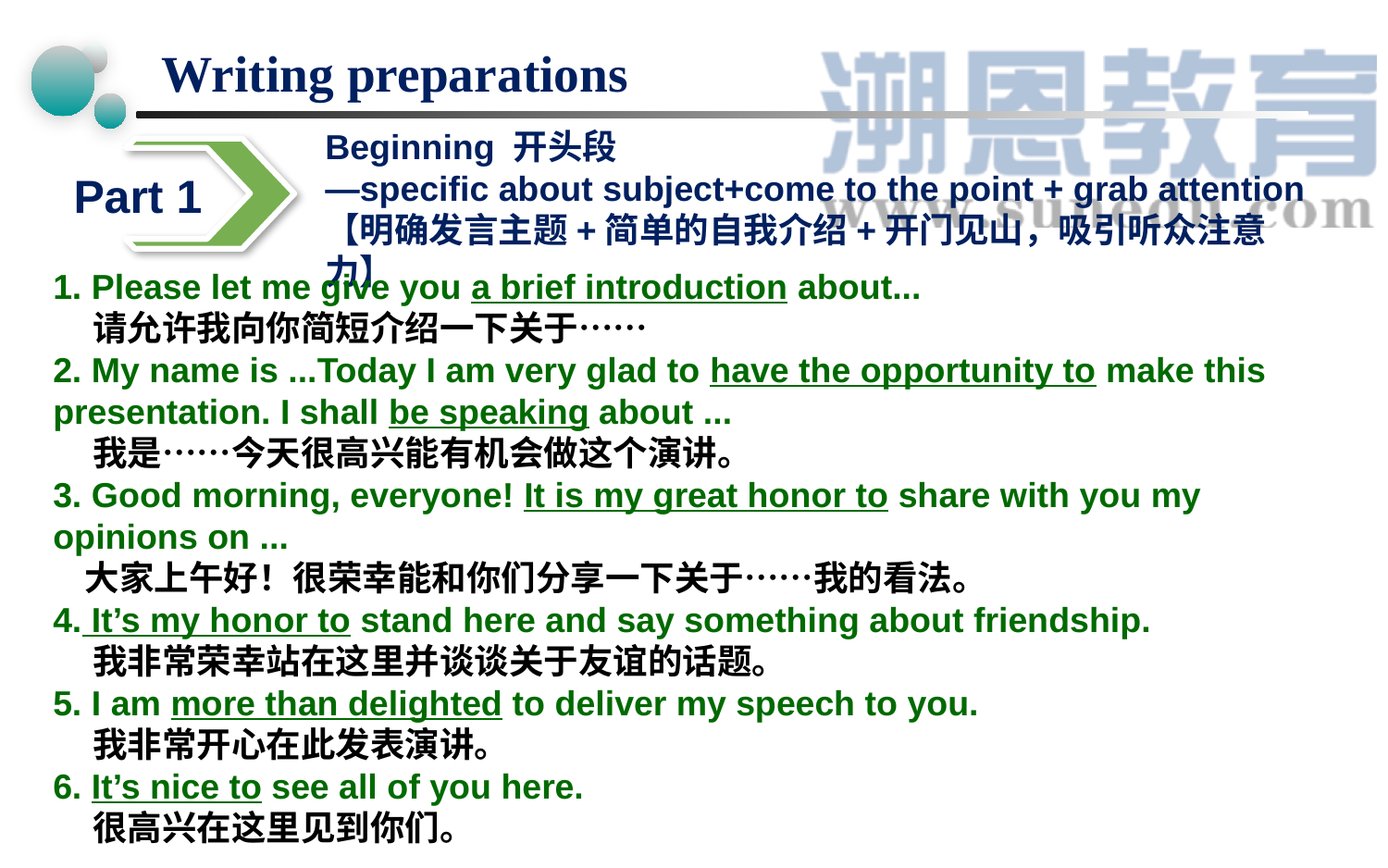

# Writing preparations

Beginning 开头段
—specific about subject+come to the point + grab attention
【明确发言主题+简单的自我介绍+开门见山，吸引听众注意力】

Part 1
1. Please let me give you a brief introduction about...
    请允许我向你简短介绍一下关于……
2. My name is ...Today I am very glad to have the opportunity to make this presentation. I shall be speaking about ...
    我是……今天很高兴能有机会做这个演讲。
3. Good morning, everyone! It is my great honor to share with you my opinions on ...
   大家上午好！很荣幸能和你们分享一下关于……我的看法。
4. It’s my honor to stand here and say something about friendship.
    我非常荣幸站在这里并谈谈关于友谊的话题。
5. I am more than delighted to deliver my speech to you.
    我非常开心在此发表演讲。
6. It’s nice to see all of you here.
    很高兴在这里见到你们。